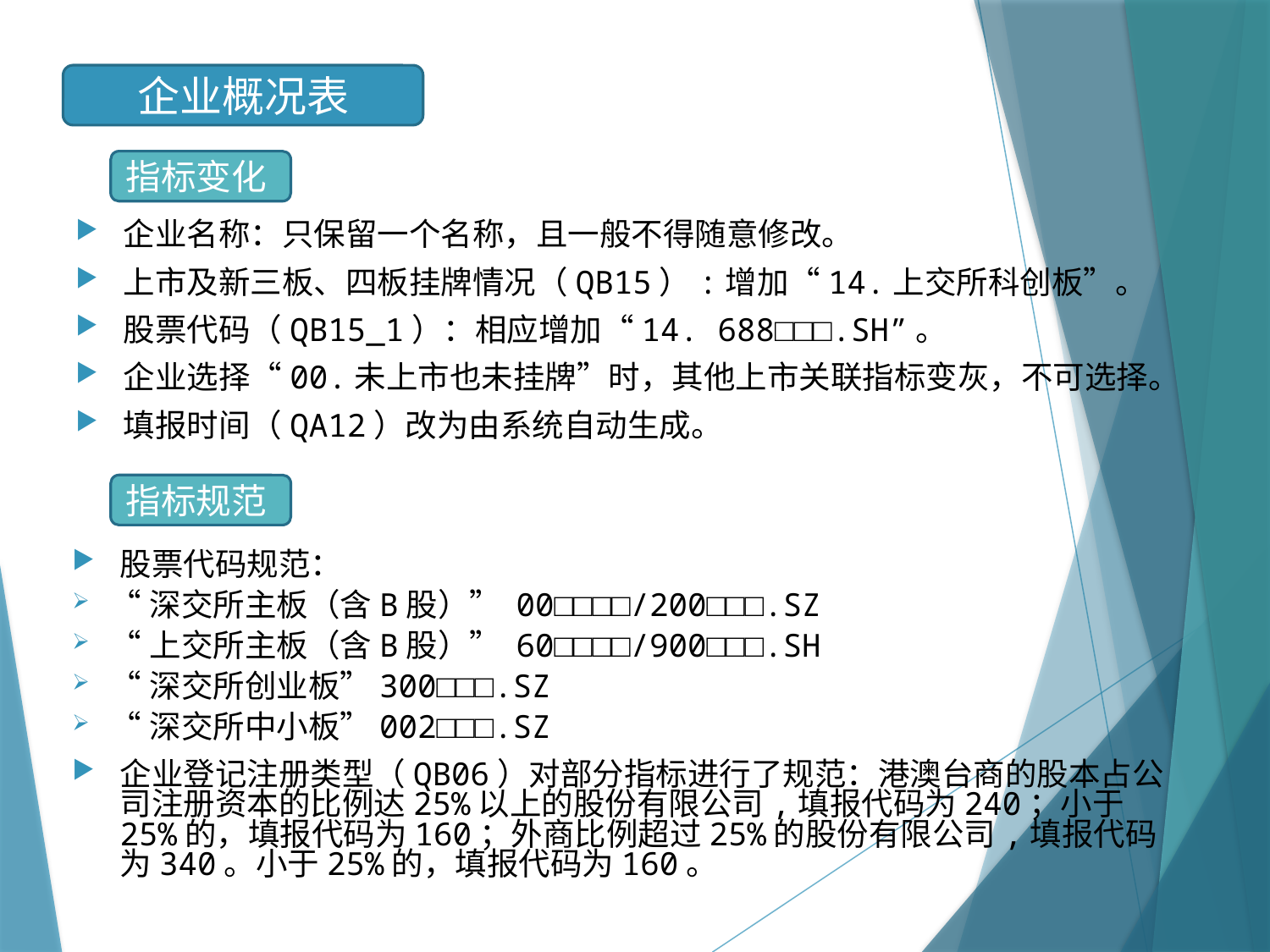

#
企业概况表
指标变化
企业名称：只保留一个名称，且一般不得随意修改。
上市及新三板、四板挂牌情况（QB15）:增加“14.上交所科创板”。
股票代码（QB15_1）：相应增加“14. 688□□□.SH”。
企业选择“00.未上市也未挂牌”时，其他上市关联指标变灰，不可选择。
填报时间（QA12）改为由系统自动生成。
指标规范
股票代码规范：
“深交所主板（含B股）” 00□□□□/200□□□.SZ
“上交所主板（含B股）” 60□□□□/900□□□.SH
“深交所创业板”300□□□.SZ
“深交所中小板”002□□□.SZ
企业登记注册类型（QB06）对部分指标进行了规范：港澳台商的股本占公司注册资本的比例达25%以上的股份有限公司,填报代码为240；小于25%的，填报代码为160；外商比例超过25%的股份有限公司,填报代码为340。小于25%的，填报代码为160。